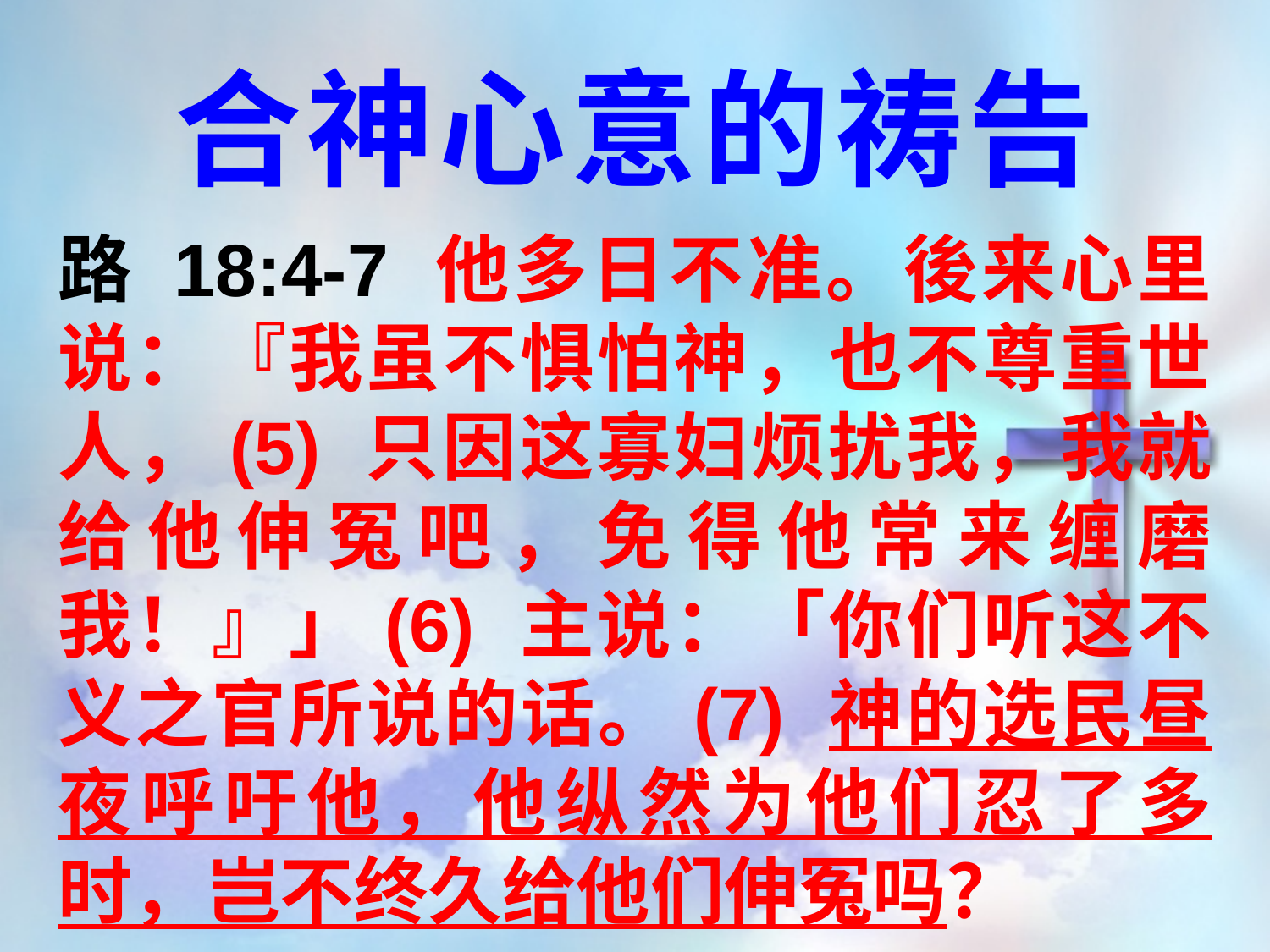

合神心意的祷告
路 18:4-7 他多日不准。後来心里说：『我虽不惧怕神，也不尊重世人，(5) 只因这寡妇烦扰我，我就给他伸冤吧，免得他常来缠磨我！』」(6) 主说：「你们听这不义之官所说的话。(7) 神的选民昼夜呼吁他，他纵然为他们忍了多时，岂不终久给他们伸冤吗？